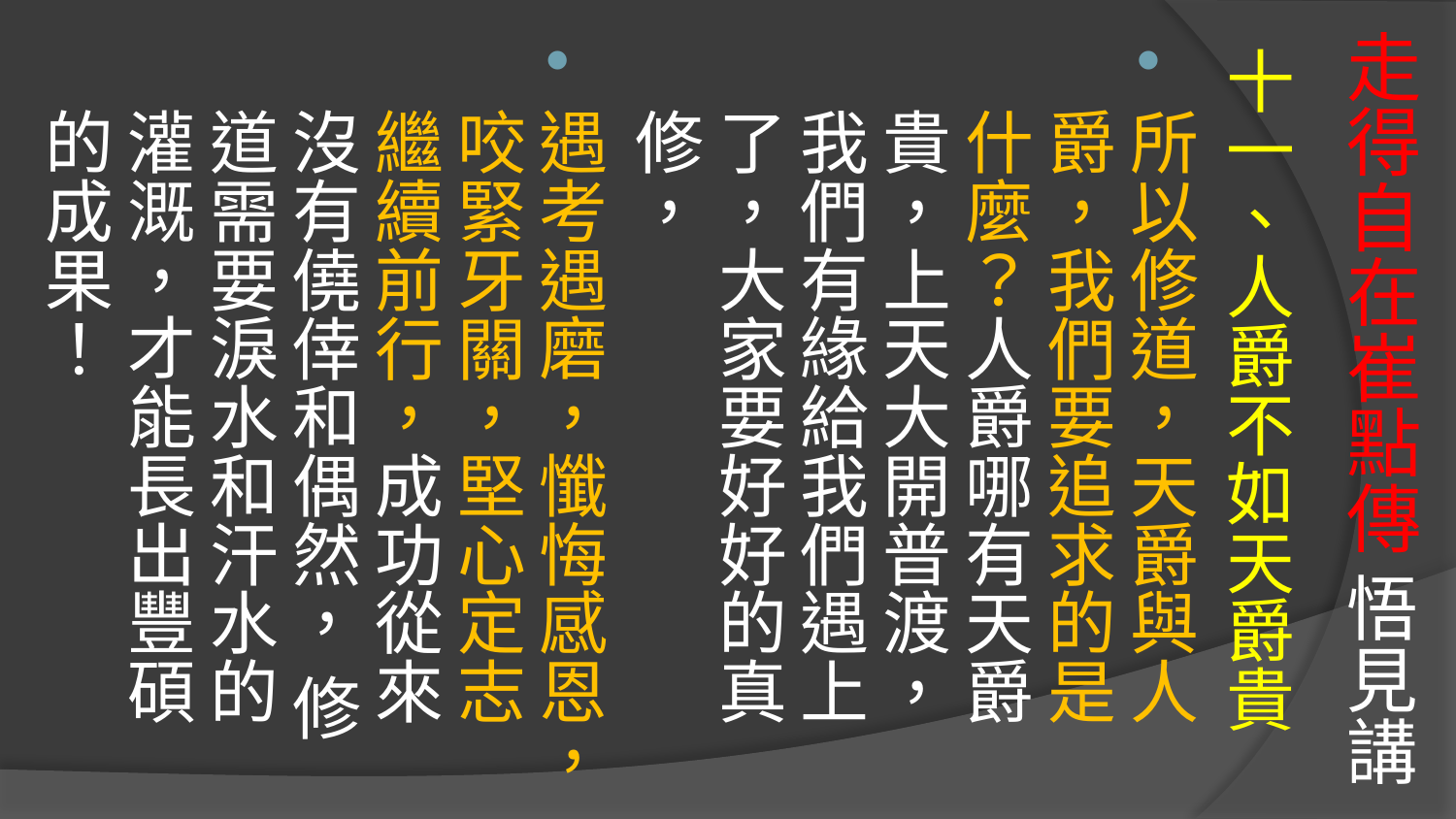

# 走得自在崔點傳 悟見講
十一、人爵不如天爵貴
所以修道，天爵與人爵，我們要追求的是什麼？人爵哪有天爵貴，上天大開普渡，我們有緣給我們遇上了，大家要好好的真修，
遇考遇磨，懺悔感恩，咬緊牙關，堅心定志繼續前行，成功從來沒有僥倖和偶然， 修道需要淚水和汗水的灌溉，才能長出豐碩的成果！